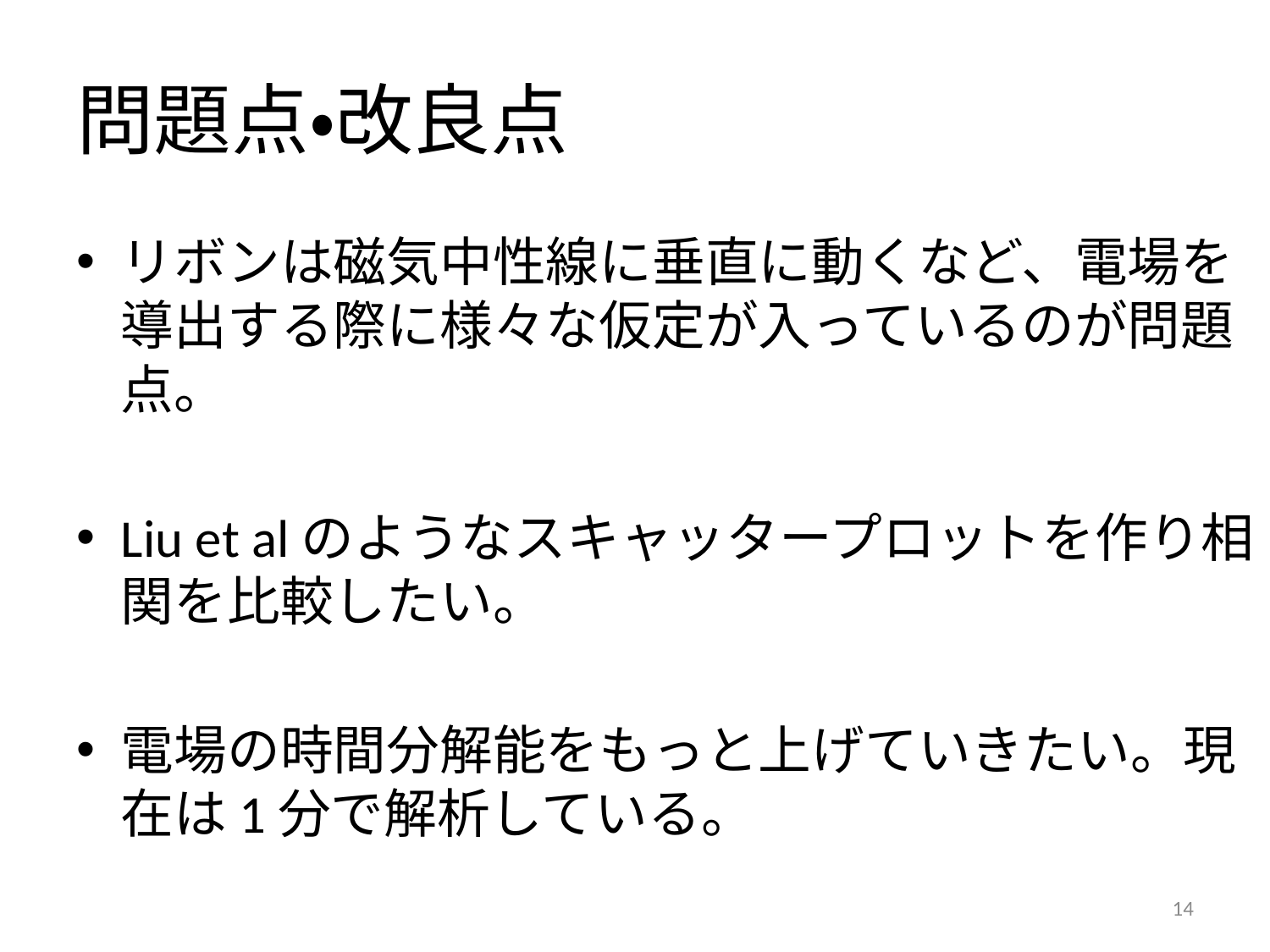

# 問題点・改良点
リボンは磁気中性線に垂直に動くなど、電場を導出する際に様々な仮定が入っているのが問題点。

Liu et alのようなスキャッタープロットを作り相関を比較したい。

電場の時間分解能をもっと上げていきたい。現在は1分で解析している。
14